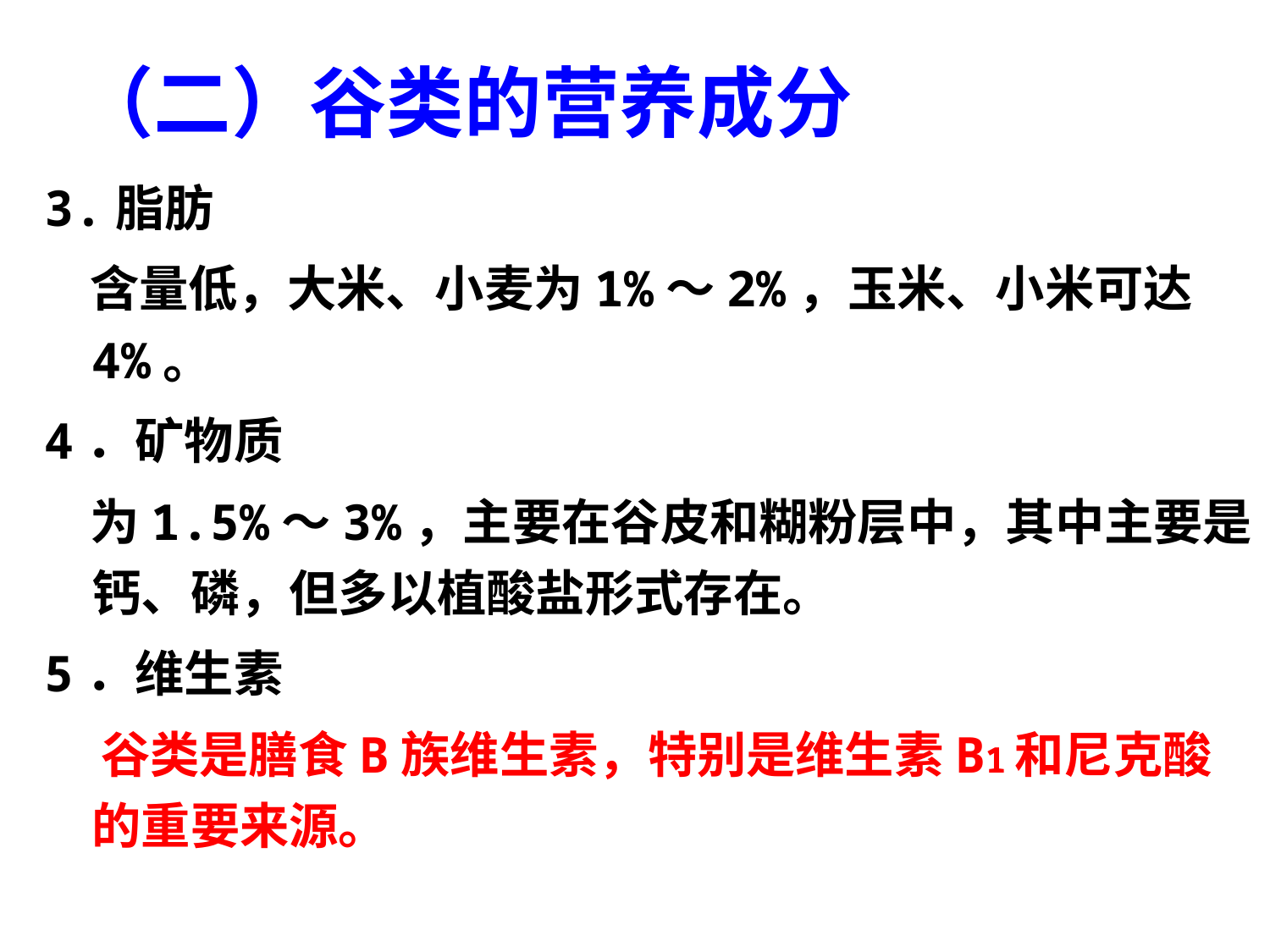

# （二）谷类的营养成分
3.脂肪
   含量低，大米、小麦为1%～2%，玉米、小米可达4%。
4．矿物质
   为1.5%～3%，主要在谷皮和糊粉层中，其中主要是钙、磷，但多以植酸盐形式存在。
5．维生素
    谷类是膳食B族维生素，特别是维生素B1和尼克酸的重要来源。